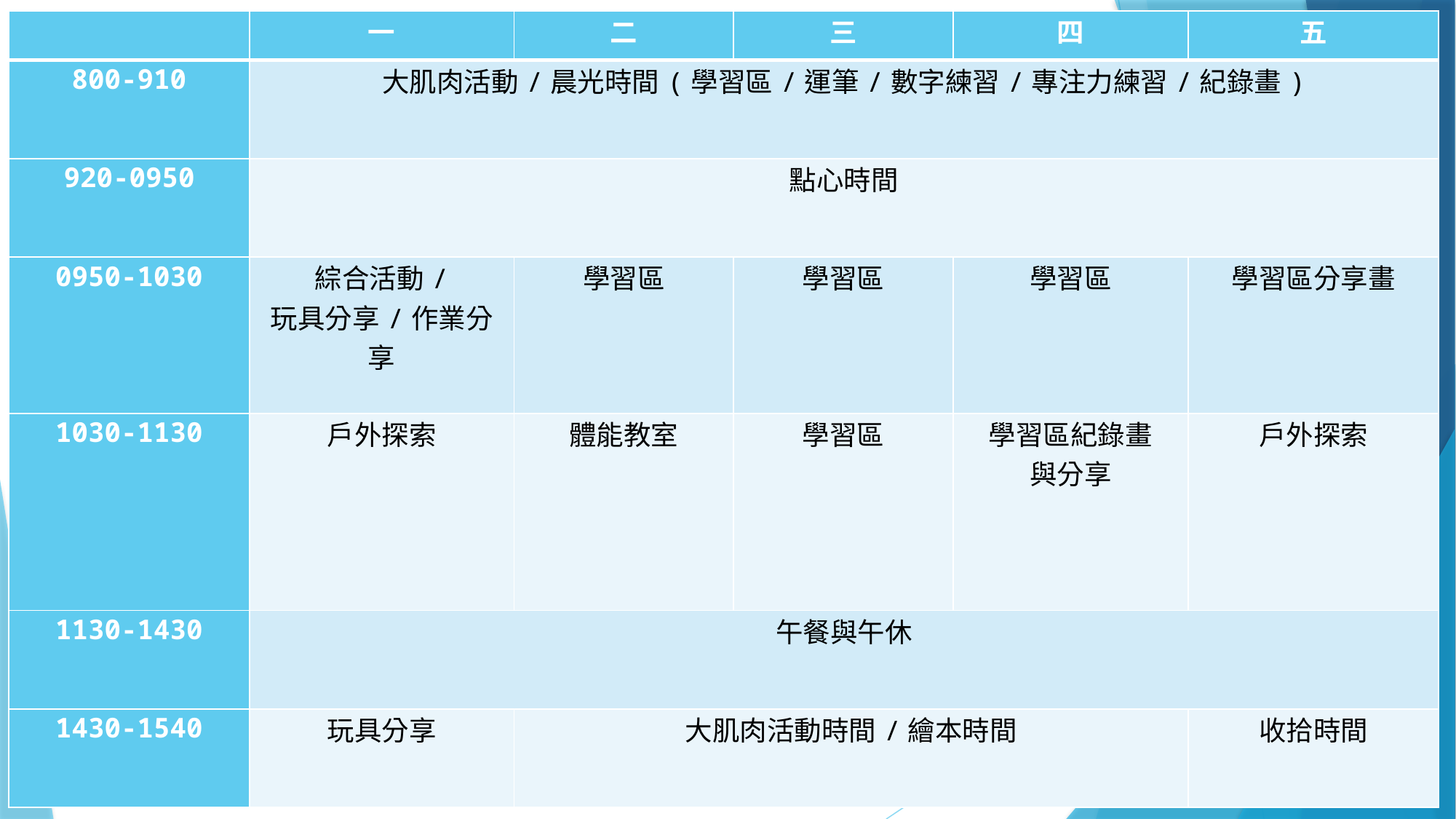

|  | 一 | 二 | 三 | 四 | 五 |
| --- | --- | --- | --- | --- | --- |
| 800-910 | 大肌肉活動/晨光時間(學習區/運筆/數字練習/專注力練習/紀錄畫) |  |  |  |  |
| 920-0950 | 點心時間 |  |  |  |  |
| 0950-1030 | 綜合活動/ 玩具分享/作業分享 | 學習區 | 學習區 | 學習區 | 學習區分享畫 |
| 1030-1130 | 戶外探索 | 體能教室 | 學習區 | 學習區紀錄畫 與分享 | 戶外探索 |
| 1130-1430 | 午餐與午休 |  |  |  |  |
| 1430-1540 | 玩具分享 | 大肌肉活動時間/繪本時間 |  |  | 收拾時間 |
# 圓仔日作息